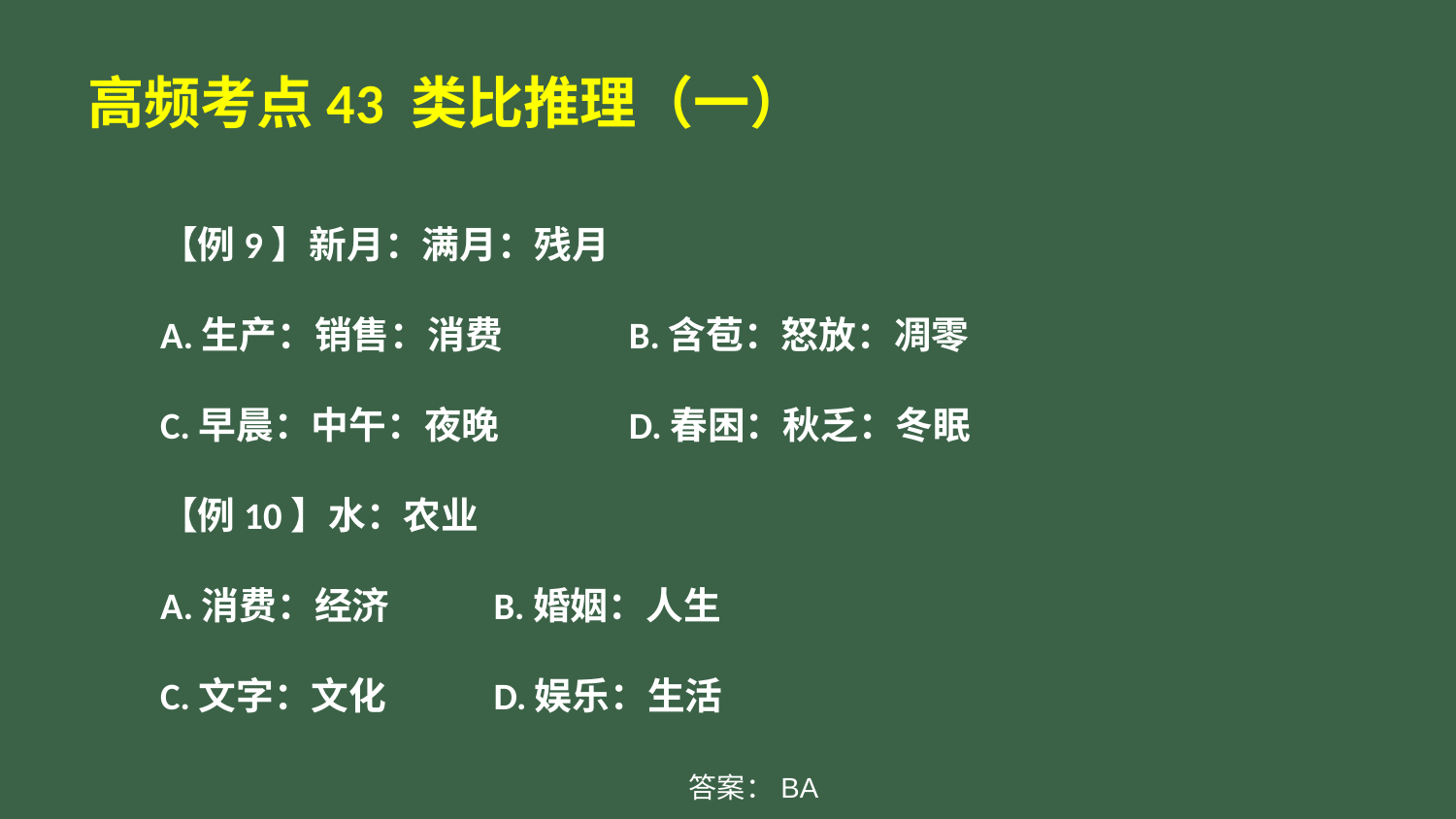

# 高频考点43 类比推理（一）
【例9】新月：满月：残月
A.生产：销售：消费	B.含苞：怒放：凋零
C.早晨：中午：夜晚	D.春困：秋乏：冬眠
【例10】水：农业
A.消费：经济	B.婚姻：人生
C.文字：文化	D.娱乐：生活

答案：BA